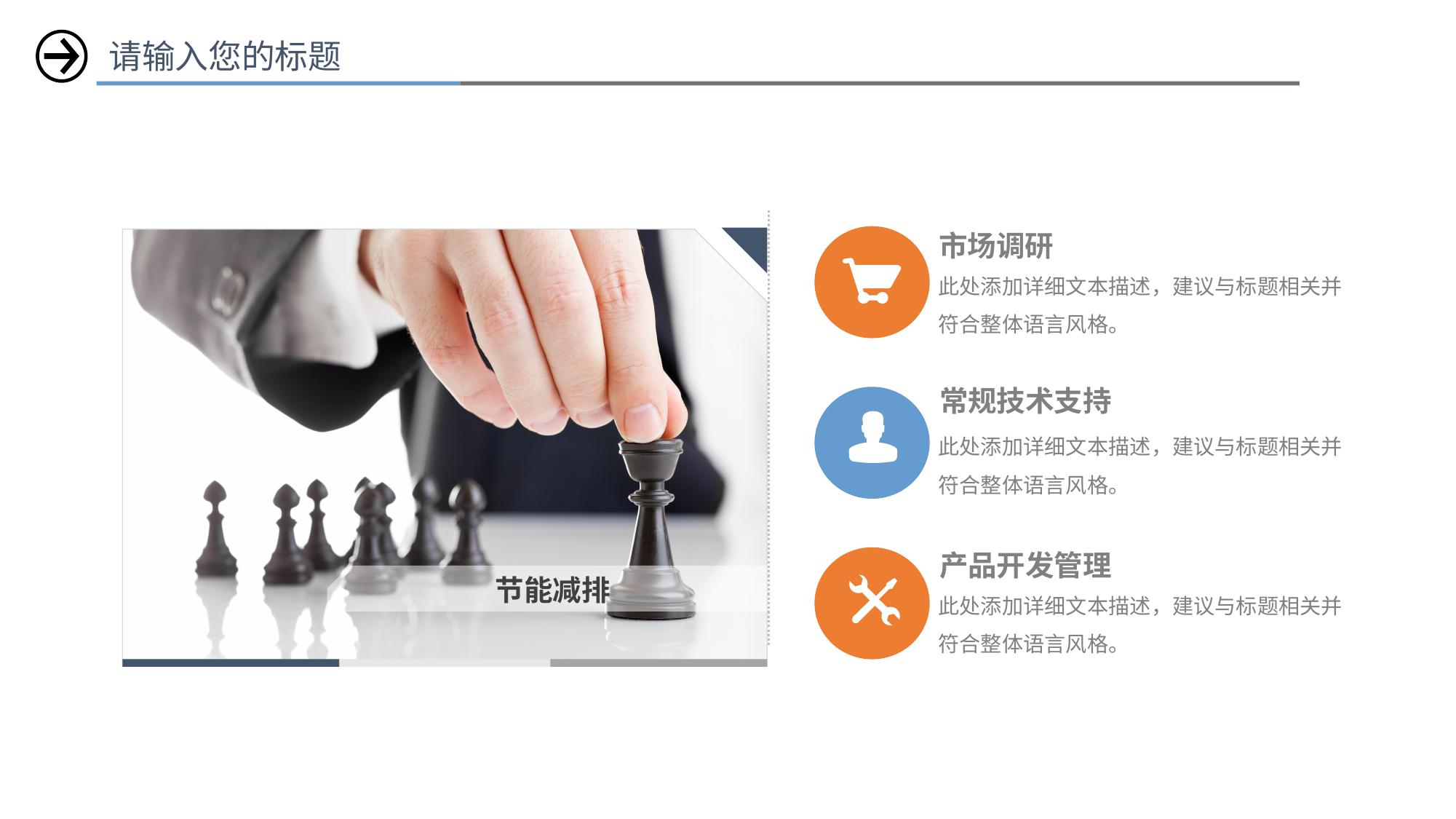

请输入您的标题

市场调研
此处添加详细文本描述，建议与标题相关并符合整体语言风格。

常规技术支持

此处添加详细文本描述，建议与标题相关并符合整体语言风格。

产品开发管理

此处添加详细文本描述，建议与标题相关并符合整体语言风格。
节能减排